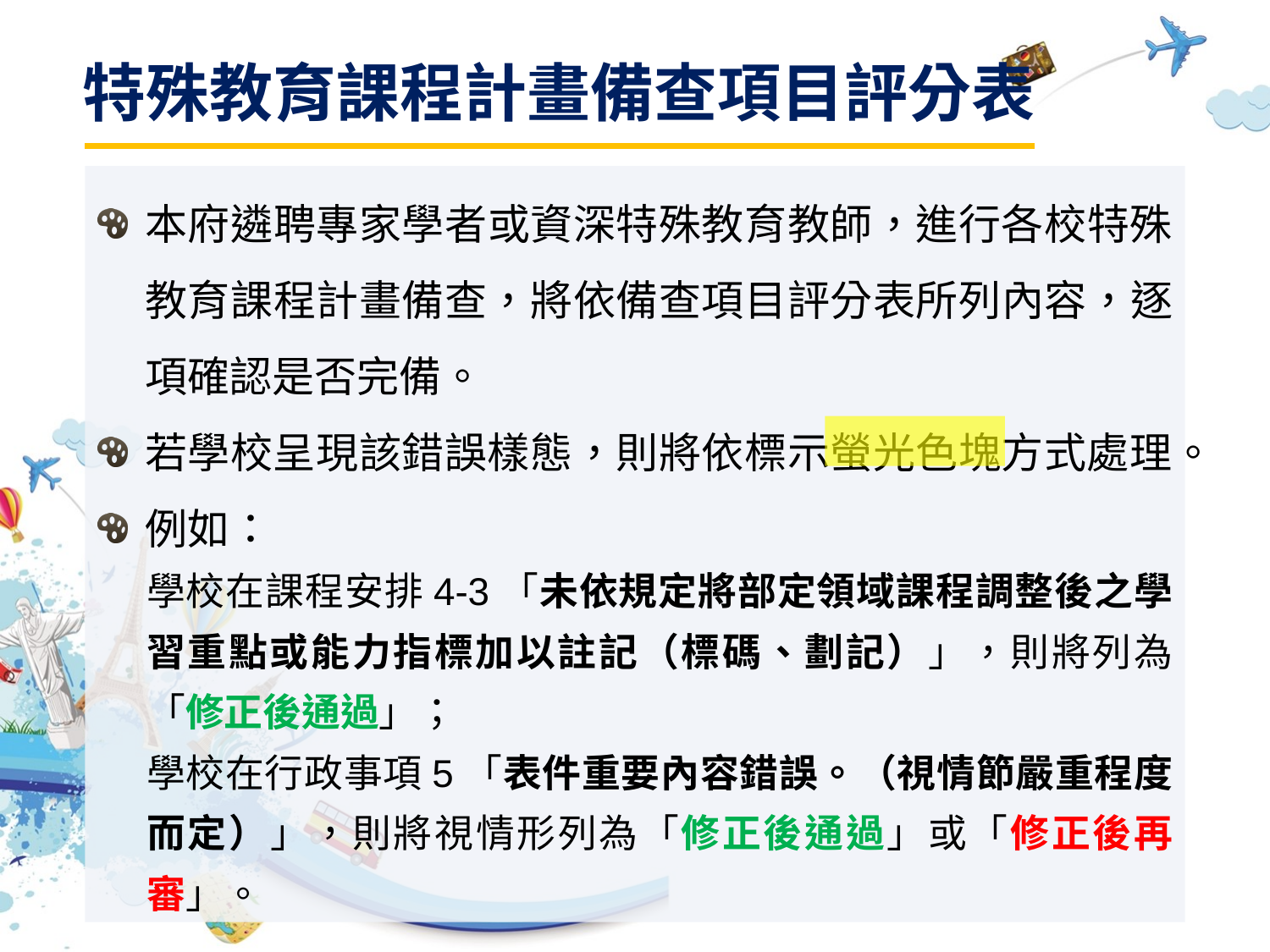

特殊教育課程計畫備查項目評分表
本府遴聘專家學者或資深特殊教育教師，進行各校特殊教育課程計畫備查，將依備查項目評分表所列內容，逐項確認是否完備。
若學校呈現該錯誤樣態，則將依標示螢光色塊方式處理。
例如：
學校在課程安排4-3「未依規定將部定領域課程調整後之學習重點或能力指標加以註記（標碼、劃記）」，則將列為「修正後通過」；
學校在行政事項5「表件重要內容錯誤。（視情節嚴重程度而定）」，則將視情形列為「修正後通過」或「修正後再審」。